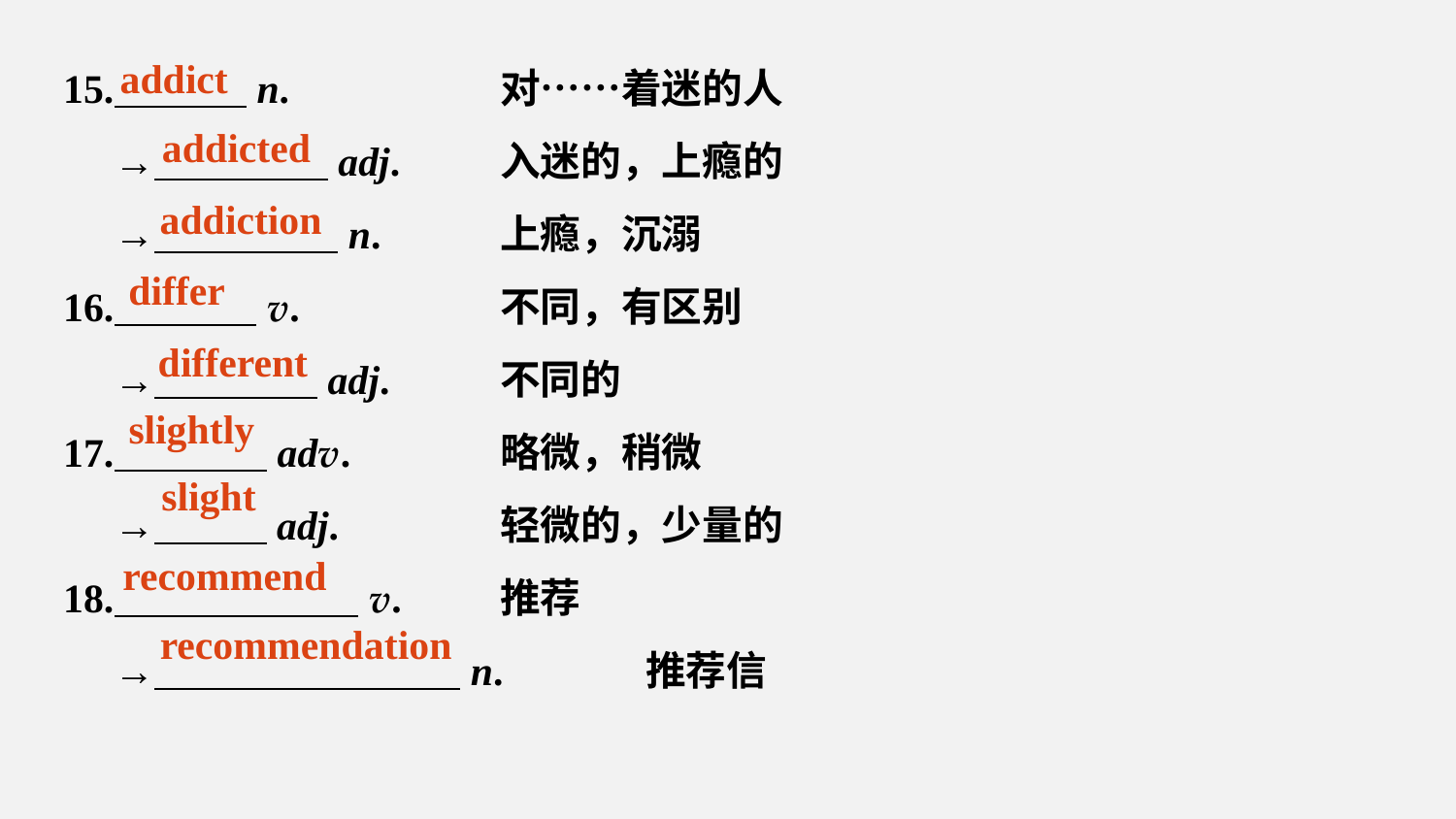

15.              n.		对……着迷的人
     →                  adj.	入迷的，上瘾的
     →                   n.	上瘾，沉溺
16.               v.		不同，有区别
     →                 adj.	不同的
17.                adv.		略微，稍微
     →            adj.		轻微的，少量的
18.                         v.	推荐
     →                               n.	推荐信
addict
addicted
addiction
differ
different
slightly
slight
recommend
recommendation